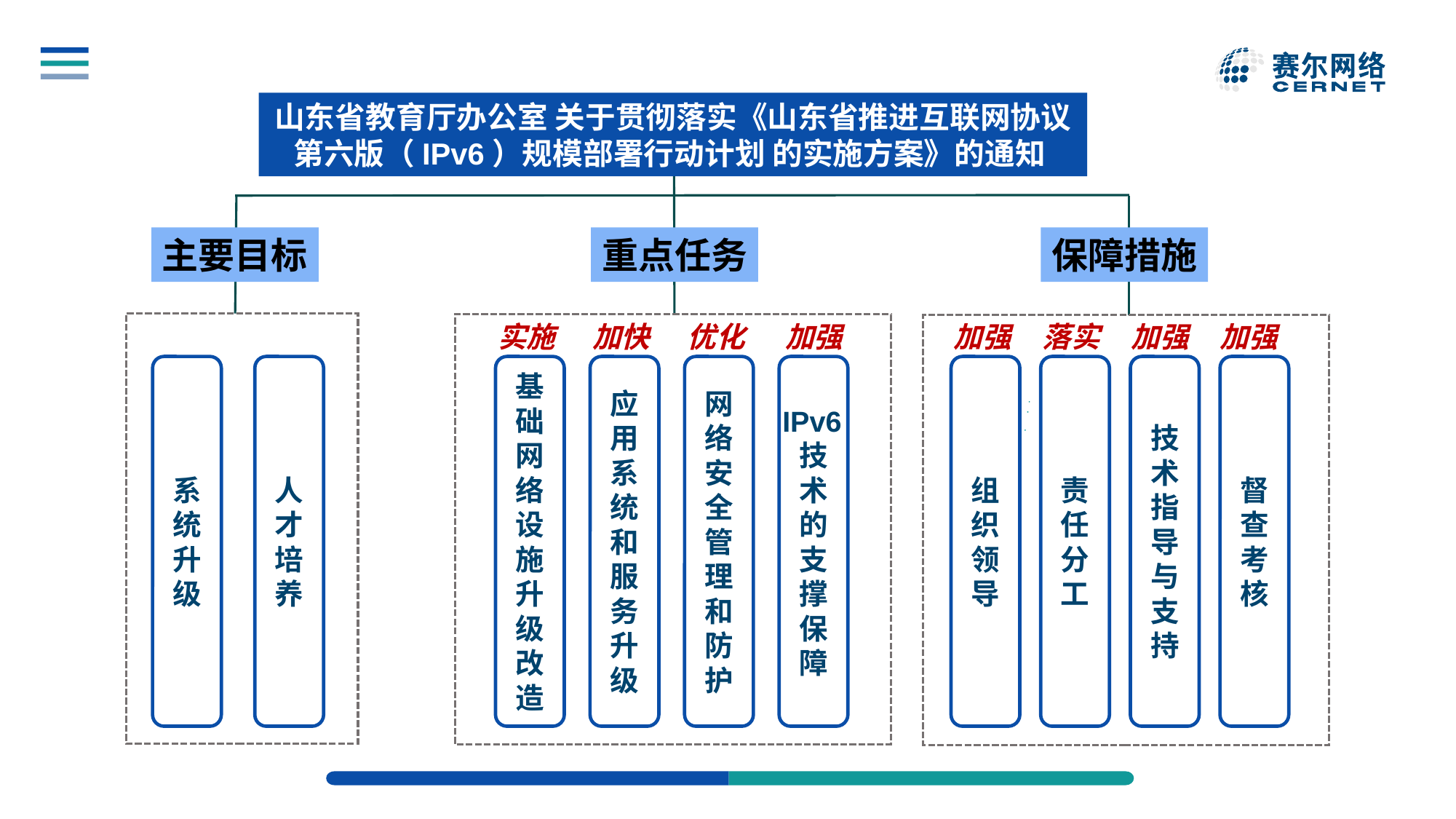

#
山东省教育厅办公室 关于贯彻落实《山东省推进互联网协议 第六版（IPv6）规模部署行动计划 的实施方案》的通知
主要目标
重点任务
保障措施

实施
加快
优化
加强
加强
落实
加强
加强

系统升级
人才培养
基础网络设施升级改造
应用系统和服务升级
网络安全管理和防护
IPv6技
术
的
支
撑
保
障
组织领导
责任分工
技术指导与支持
督查考核